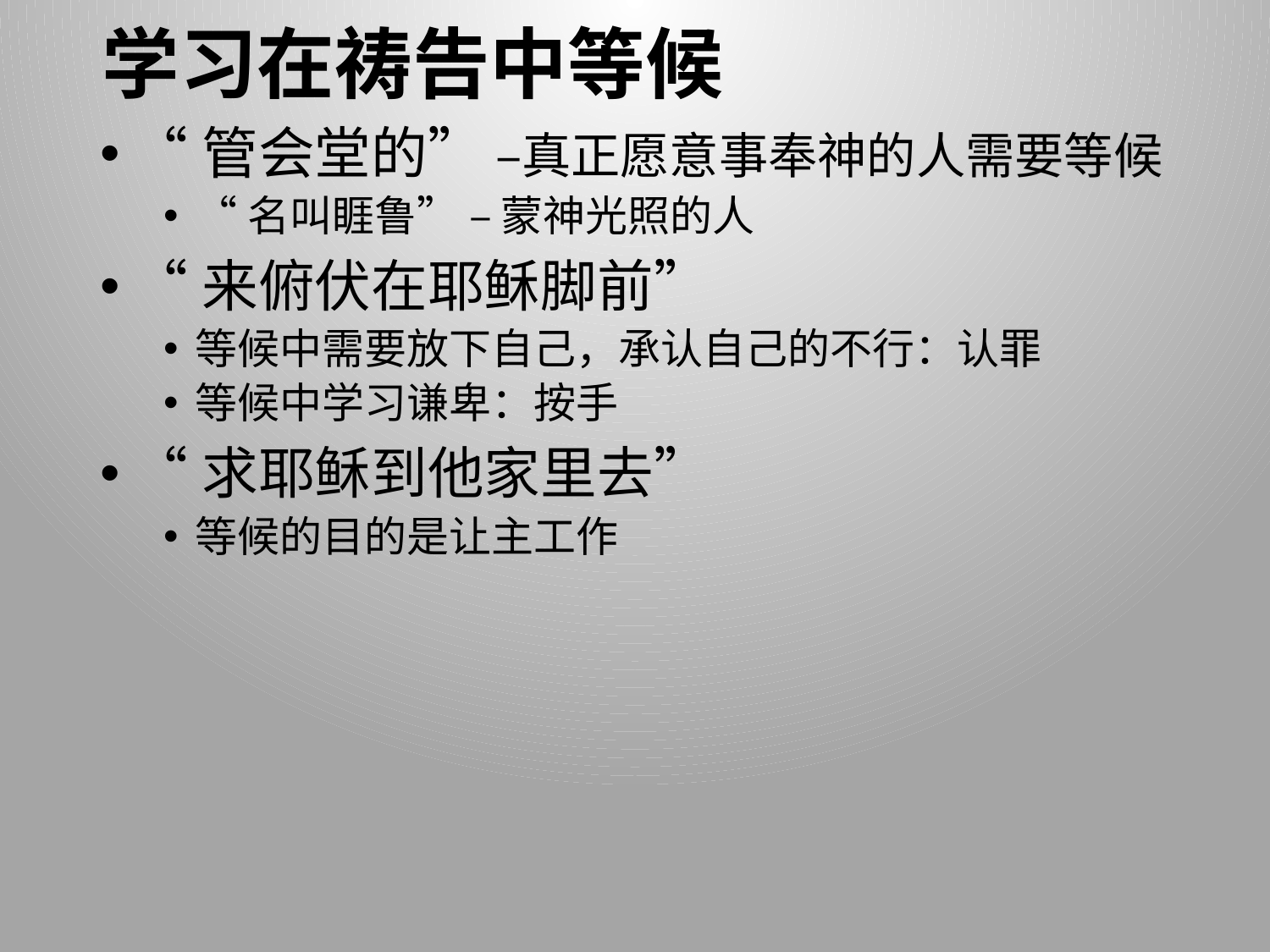

# 学习在祷告中等候
“管会堂的” –真正愿意事奉神的人需要等候
“名叫睚鲁” – 蒙神光照的人
“来俯伏在耶稣脚前”
等候中需要放下自己，承认自己的不行：认罪
等候中学习谦卑：按手
“求耶稣到他家里去”
等候的目的是让主工作